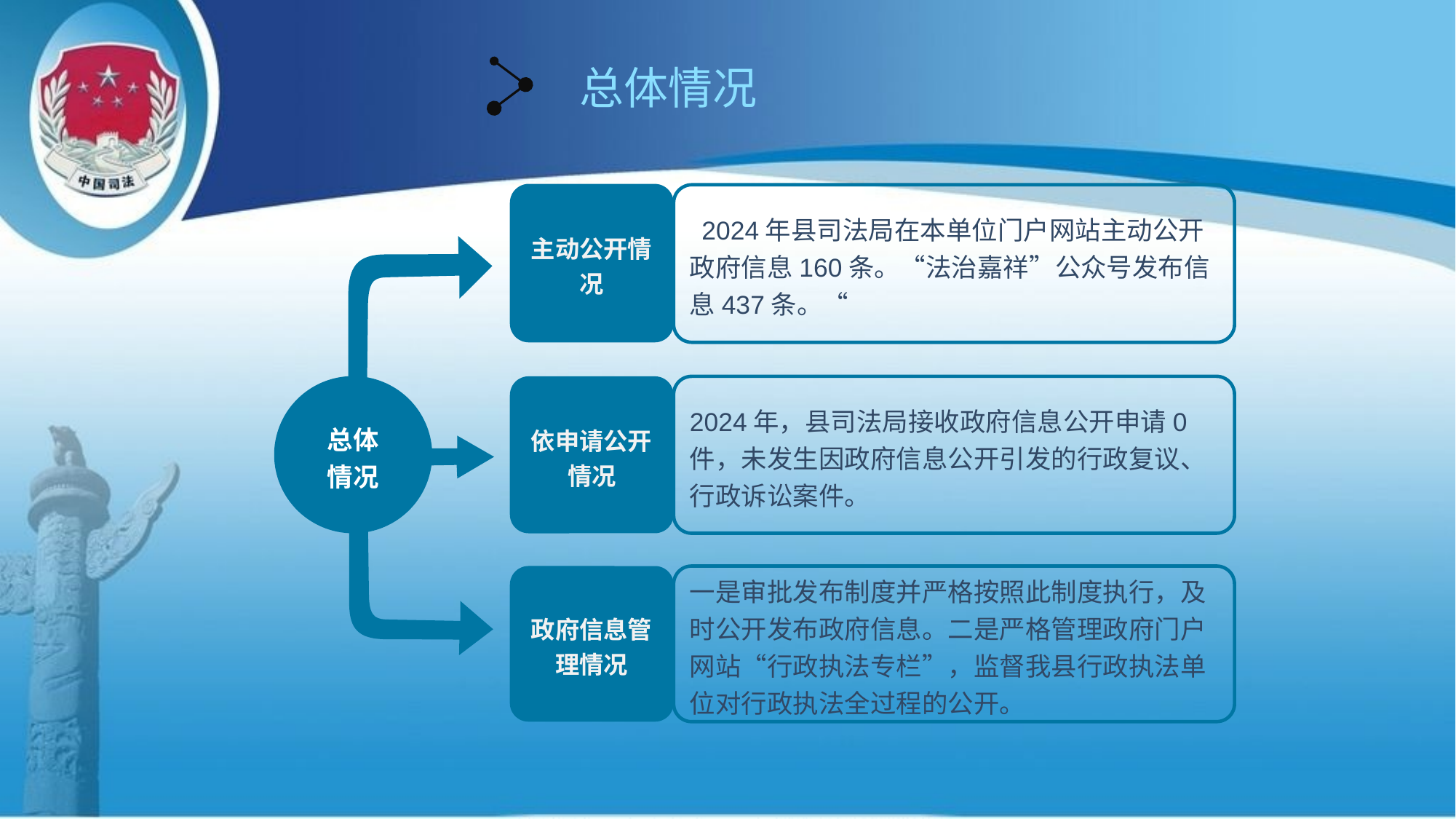

总体情况
主动公开情况
  2024年县司法局在本单位门户网站主动公开政府信息160条。“法治嘉祥”公众号发布信息437条。“

总体
情况
依申请公开情况
2024年，县司法局接收政府信息公开申请0件，未发生因政府信息公开引发的行政复议、行政诉讼案件。

政府信息管理情况
一是审批发布制度并严格按照此制度执行，及时公开发布政府信息。二是严格管理政府门户网站“行政执法专栏”，监督我县行政执法单位对行政执法全过程的公开。